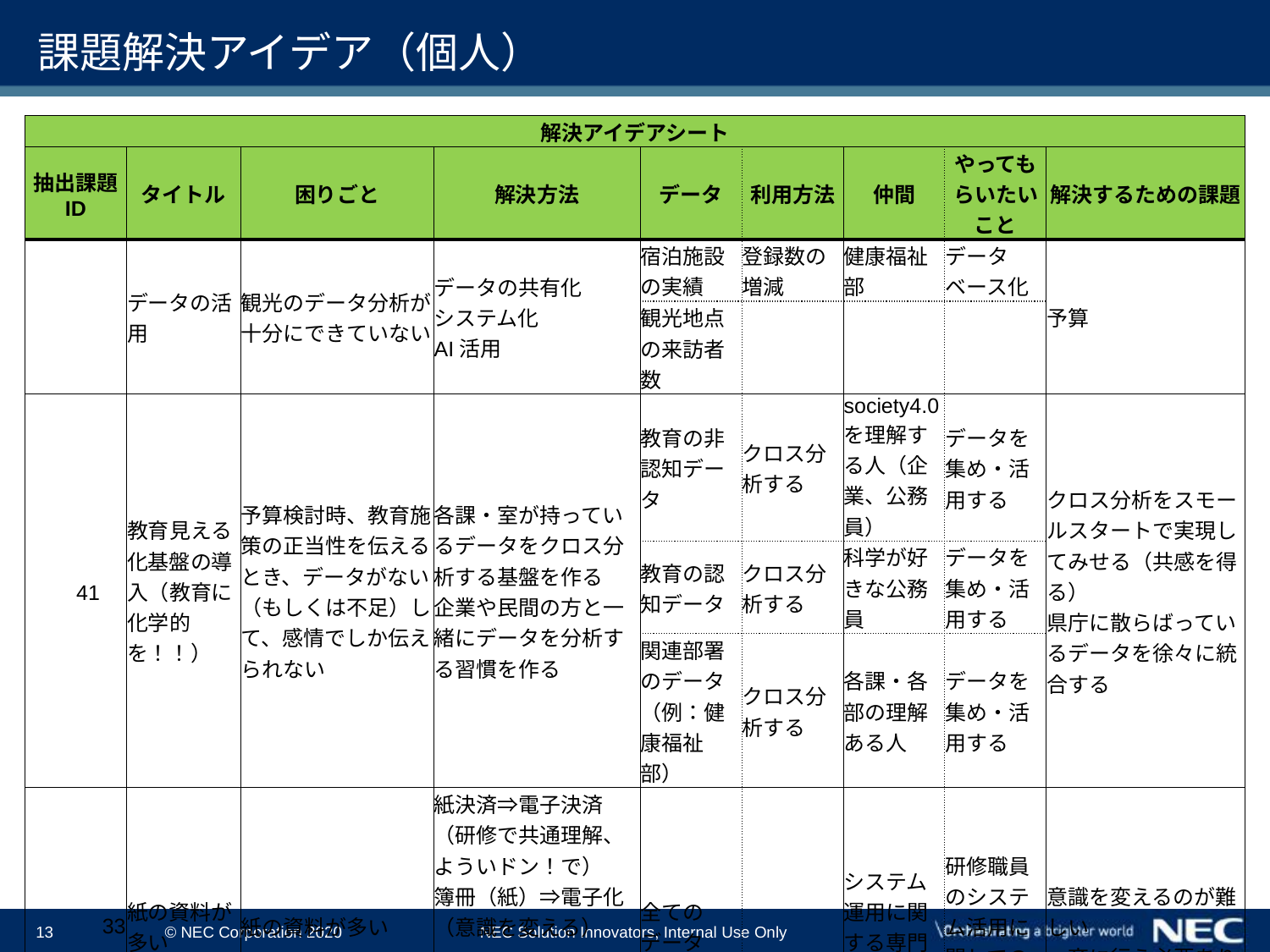

# 課題解決アイデア（個人）
| 解決アイデアシート |  |  |  |  |  |  |  |  |
| --- | --- | --- | --- | --- | --- | --- | --- | --- |
| 抽出課題 ID | タイトル | 困りごと | 解決方法 | データ | 利用方法 | 仲間 | やってもらいたいこと | 解決するための課題 |
|  | データの活用 | 観光のデータ分析が十分にできていない | データの共有化 システム化 AI活用 | 宿泊施設の実績 | 登録数の増減 | 健康福祉部 | データベース化 | 予算 |
|  |  |  |  | 観光地点の来訪者数 |  |  |  |  |
| 41 | 教育見える化基盤の導入（教育に化学的を！！） | 予算検討時、教育施策の正当性を伝えるとき、データがない（もしくは不足）して、感情でしか伝えられない | 各課・室が持っているデータをクロス分析する基盤を作る 企業や民間の方と一緒にデータを分析する習慣を作る | 教育の非認知データ | クロス分析する | society4.0を理解する人（企業、公務員） | データを集め・活用する | クロス分析をスモールスタートで実現してみせる（共感を得る） 県庁に散らばっているデータを徐々に統合する |
|  |  |  |  | 教育の認知データ | クロス分析する | 科学が好きな公務員 | データを集め・活用する |  |
|  |  |  |  | 関連部署のデータ（例：健康福祉部） | クロス分析する | 各課・各部の理解ある人 | データを集め・活用する |  |
| 33 | 紙の資料が多い | 紙の資料が多い | 紙決済⇒電子決済（研修で共通理解、よういドン！で） 簿冊（紙）⇒電子化（意識を変える） ※研修：よさを周知⇒必要感orトップダウンで | 全てのデータ |  | システム運用に関する専門家 | 研修職員のシステム活用に関しての共通理解 | 意識を変えるのが難しい 一斉に行う必要あり |